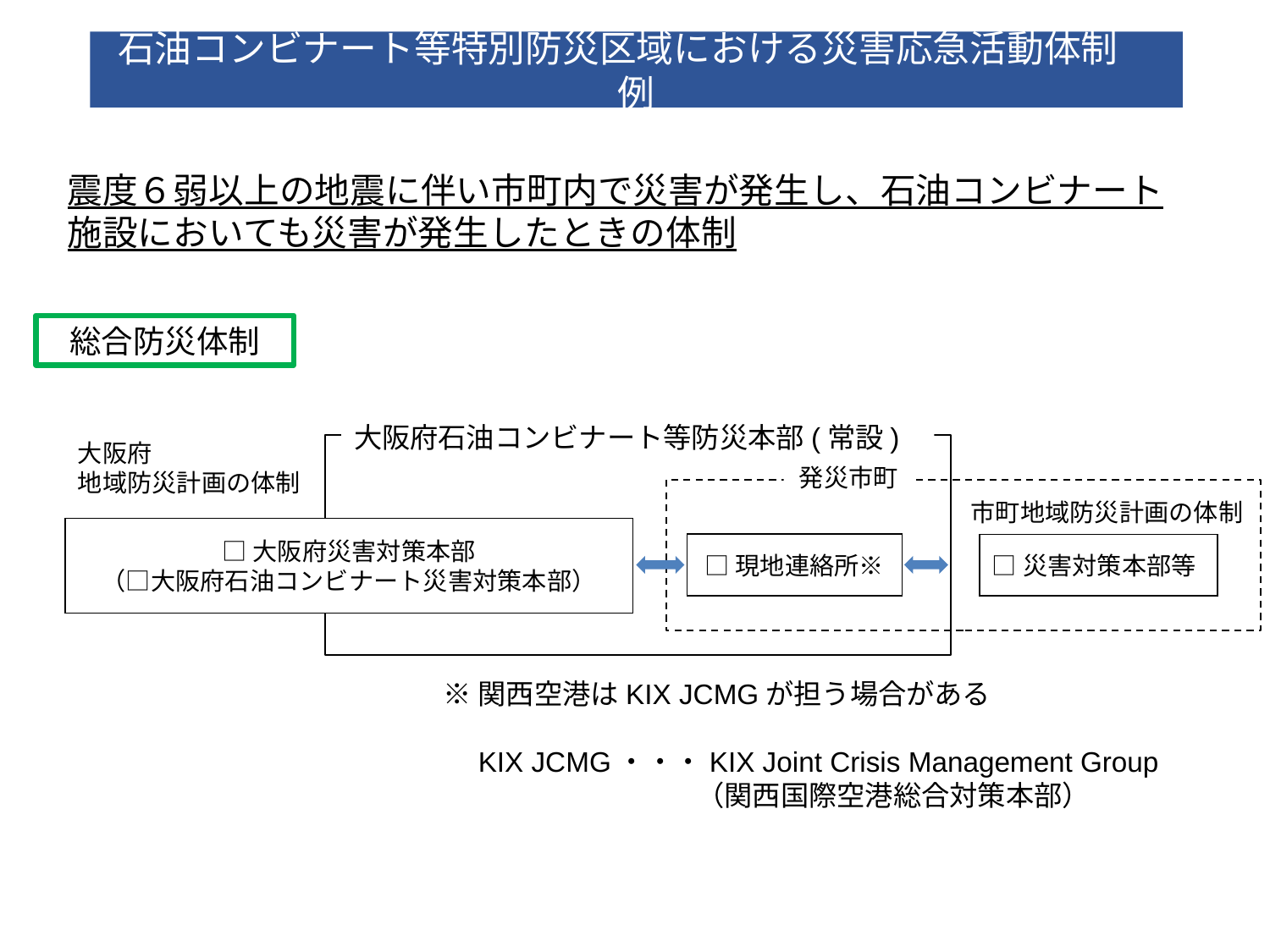

石油コンビナート等特別防災区域における災害応急活動体制　例
震度６弱以上の地震に伴い市町内で災害が発生し、石油コンビナート施設においても災害が発生したときの体制
総合防災体制
大阪府石油コンビナート等防災本部(常設)
大阪府
地域防災計画の体制

発災市町

市町地域防災計画の体制
□大阪府災害対策本部
（□大阪府石油コンビナート災害対策本部）
□現地連絡所※
□災害対策本部等

※関西空港はKIX JCMGが担う場合がある

　KIX JCMG・・・KIX Joint Crisis Management Group
　　　　　　　　　（関西国際空港総合対策本部）